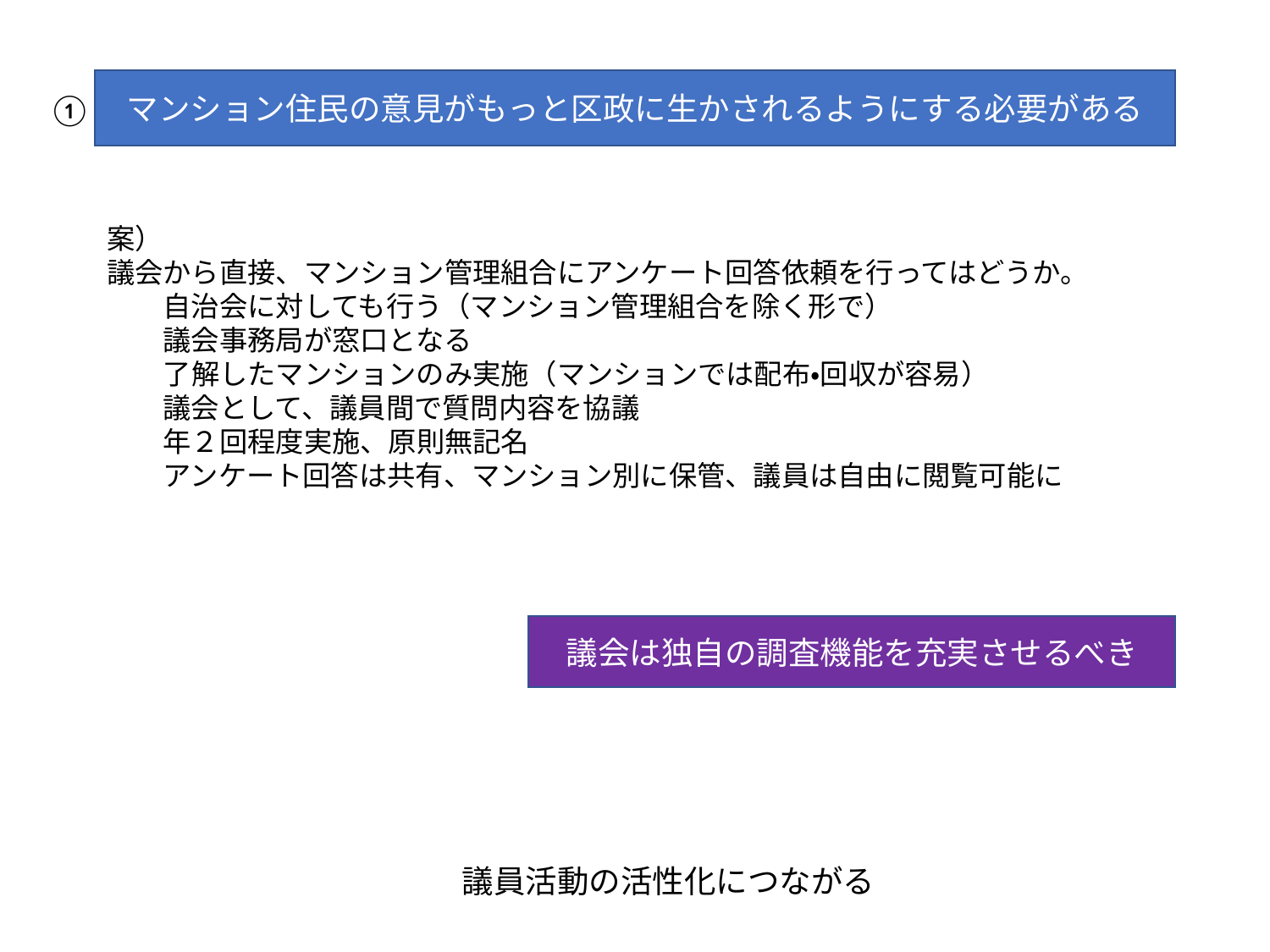

マンション住民の意見がもっと区政に生かされるようにする必要がある
①
案）
議会から直接、マンション管理組合にアンケート回答依頼を行ってはどうか。
　　自治会に対しても行う（マンション管理組合を除く形で）
　　議会事務局が窓口となる
　　了解したマンションのみ実施（マンションでは配布・回収が容易）
　　議会として、議員間で質問内容を協議
　　年２回程度実施、原則無記名
　　アンケート回答は共有、マンション別に保管、議員は自由に閲覧可能に
議会は独自の調査機能を充実させるべき
議員活動の活性化につながる